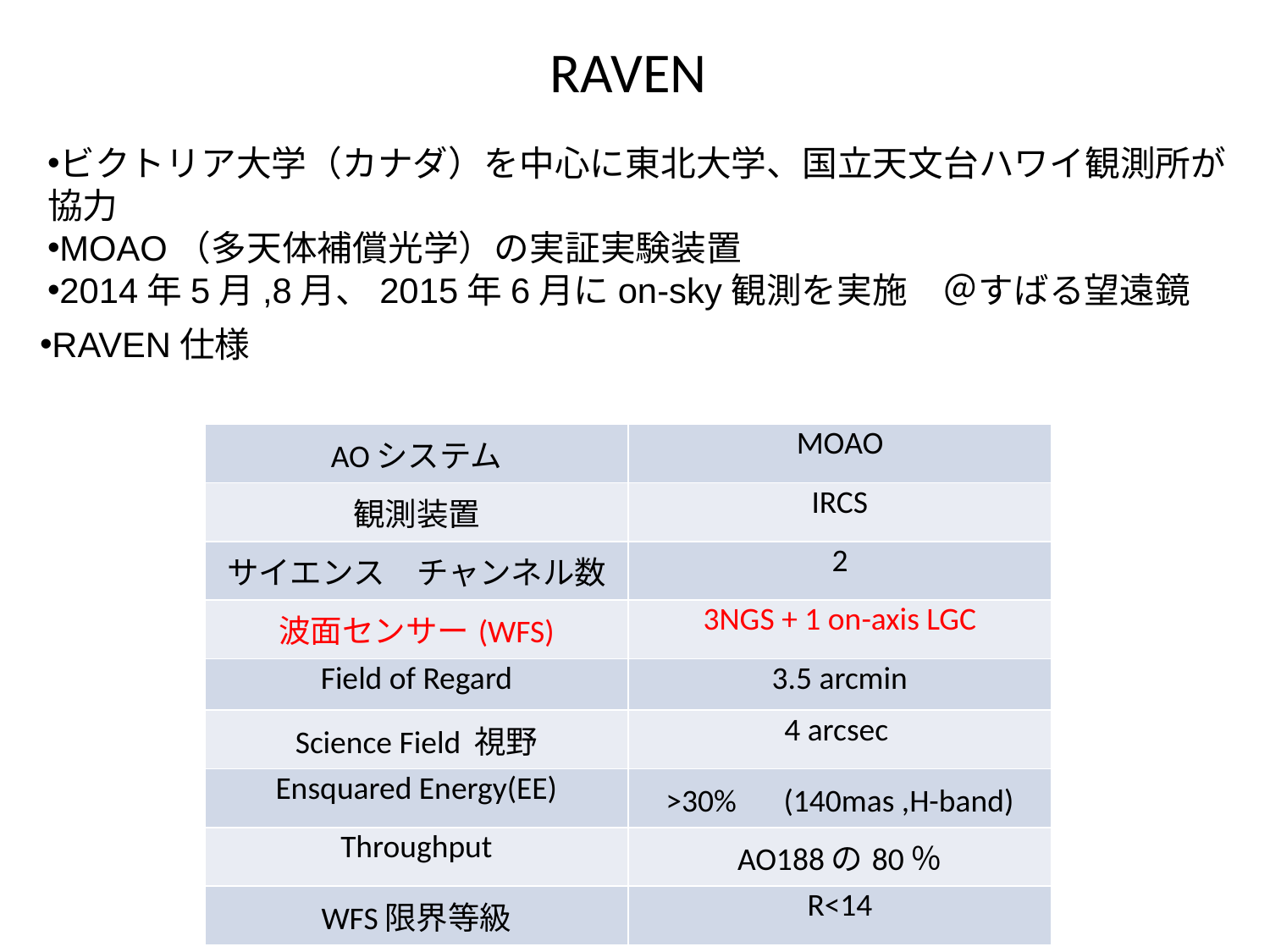

# RAVEN
ビクトリア大学（カナダ）を中心に東北大学、国立天文台ハワイ観測所が協力
MOAO（多天体補償光学）の実証実験装置
2014年5月,8月、2015年6月にon-sky観測を実施　＠すばる望遠鏡
RAVEN仕様
| AOシステム | MOAO |
| --- | --- |
| 観測装置 | IRCS |
| サイエンス　チャンネル数 | 2 |
| 波面センサー(WFS) | 3NGS + 1 on-axis LGC |
| Field of Regard | 3.5 arcmin |
| Science Field 視野 | 4 arcsec |
| Ensquared Energy(EE) | >30%　(140mas ,H-band) |
| Throughput | AO188の80％ |
| WFS限界等級 | R<14 |